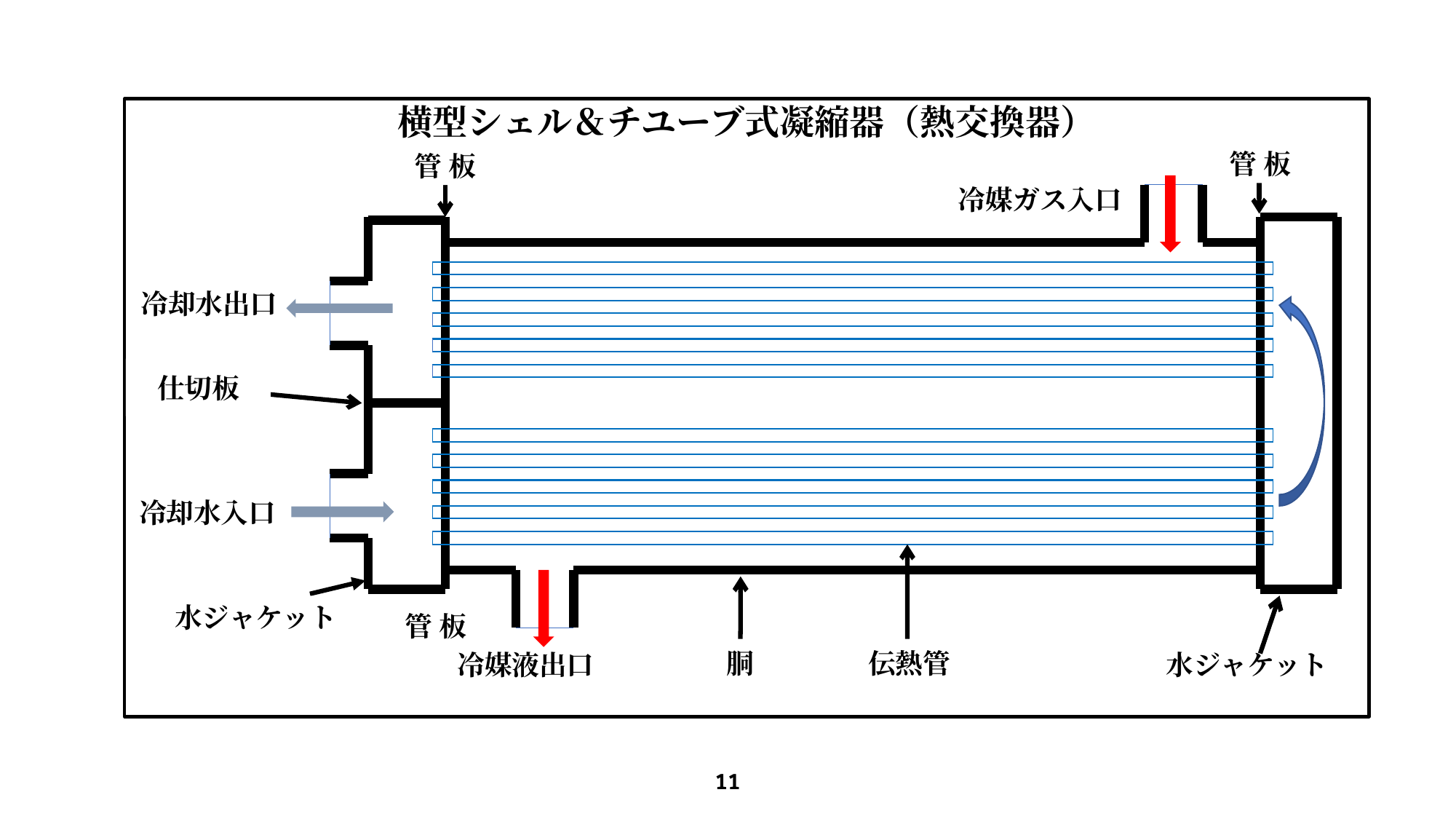

横型シェル＆チユーブ式凝縮器（熱交換器）

管 板
管 板

冷媒ガス入口
冷却水出口

仕切板
冷却水入口

水ジャケット
管 板
胴
伝熱管
冷媒液出口
水ジャケット
11